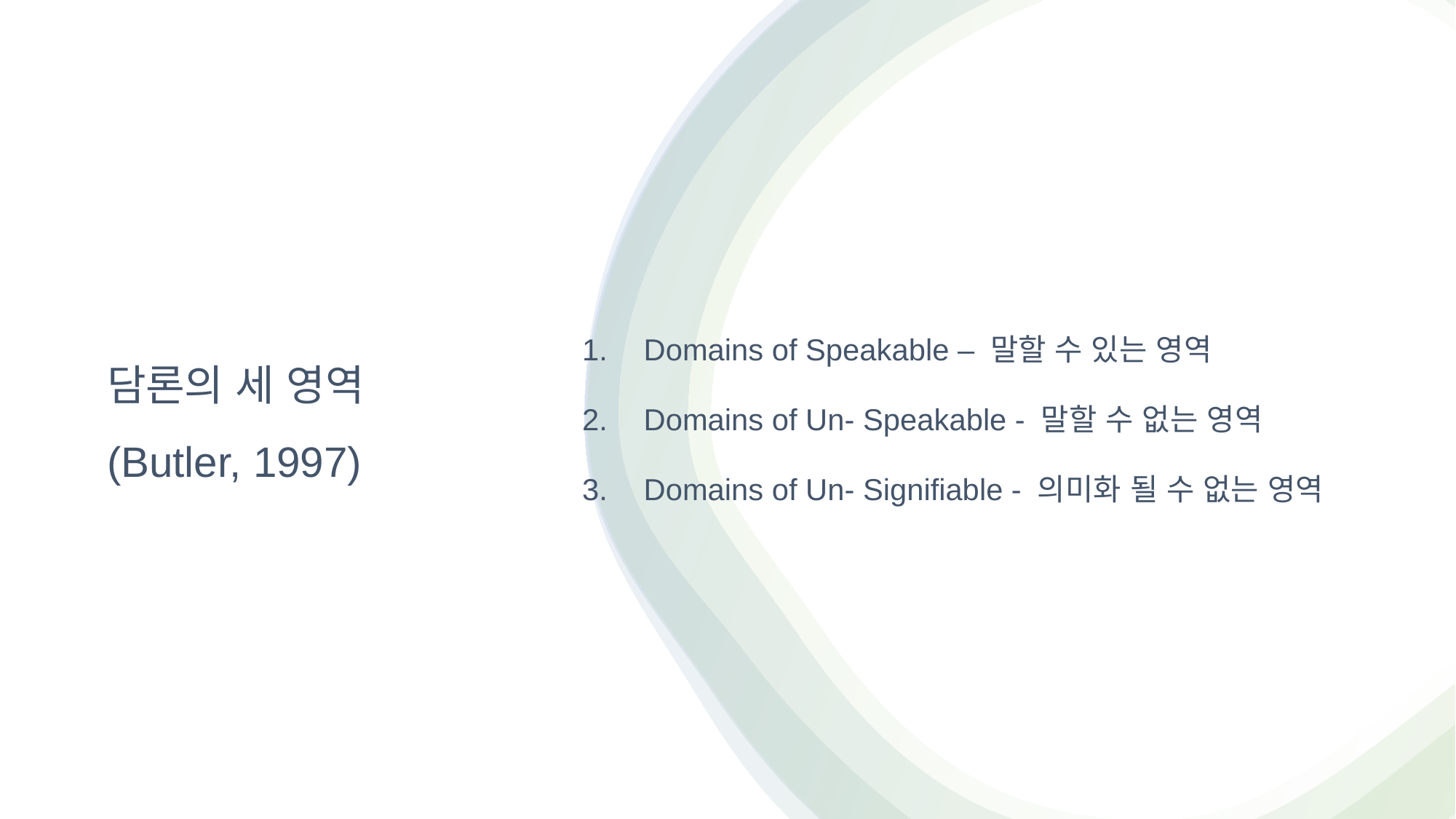

Domains of Speakable – 말할 수 있는 영역
Domains of Un- Speakable - 말할 수 없는 영역
Domains of Un- Signifiable - 의미화 될 수 없는 영역
# 담론의 세 영역 (Butler, 1997)